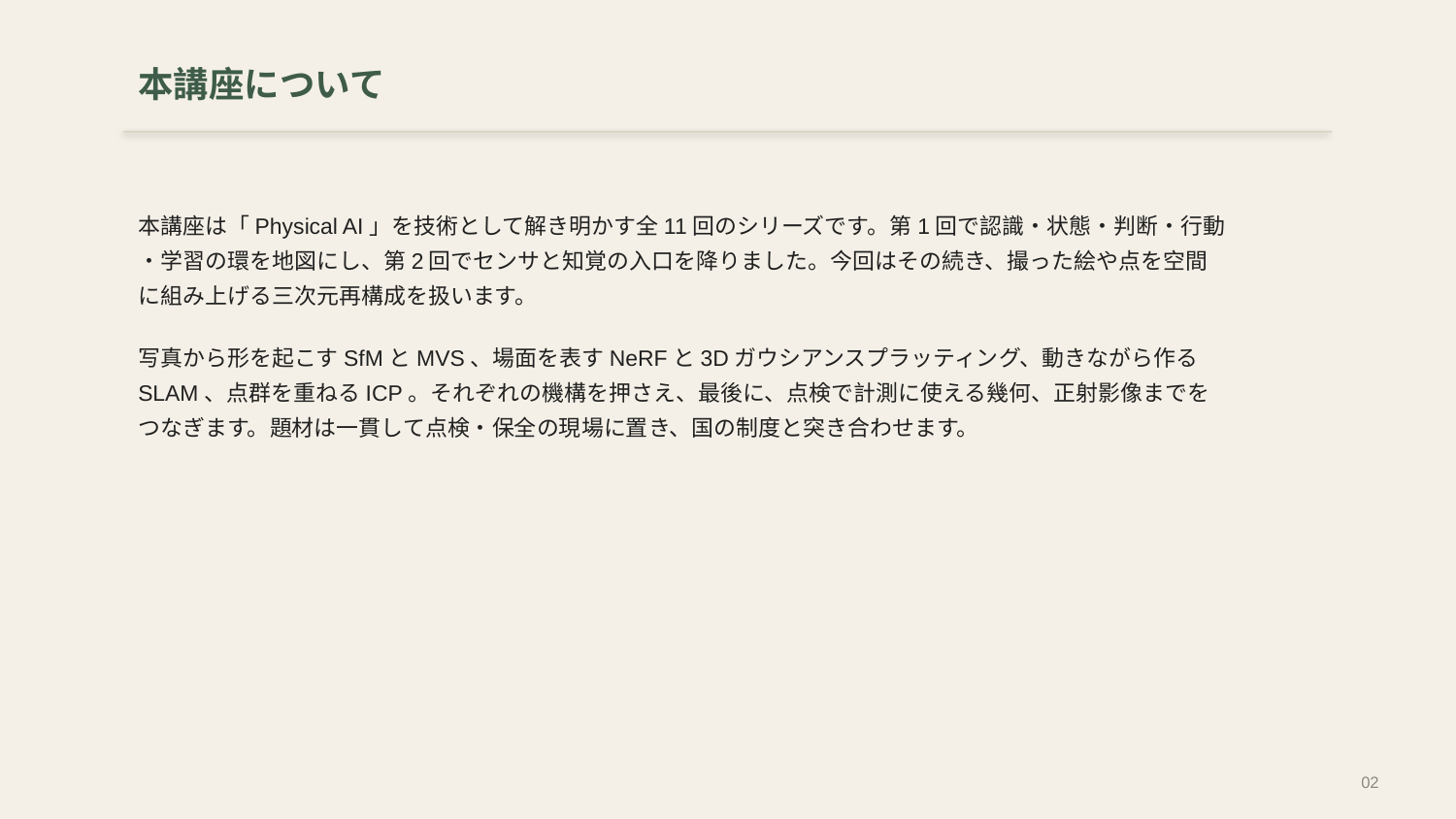

本講座について

本講座は「Physical AI」を技術として解き明かす全11回のシリーズです。第1回で認識・状態・判断・行動・学習の環を地図にし、第2回でセンサと知覚の入口を降りました。今回はその続き、撮った絵や点を空間に組み上げる三次元再構成を扱います。
写真から形を起こすSfMとMVS、場面を表すNeRFと3Dガウシアンスプラッティング、動きながら作るSLAM、点群を重ねるICP。それぞれの機構を押さえ、最後に、点検で計測に使える幾何、正射影像までをつなぎます。題材は一貫して点検・保全の現場に置き、国の制度と突き合わせます。
02